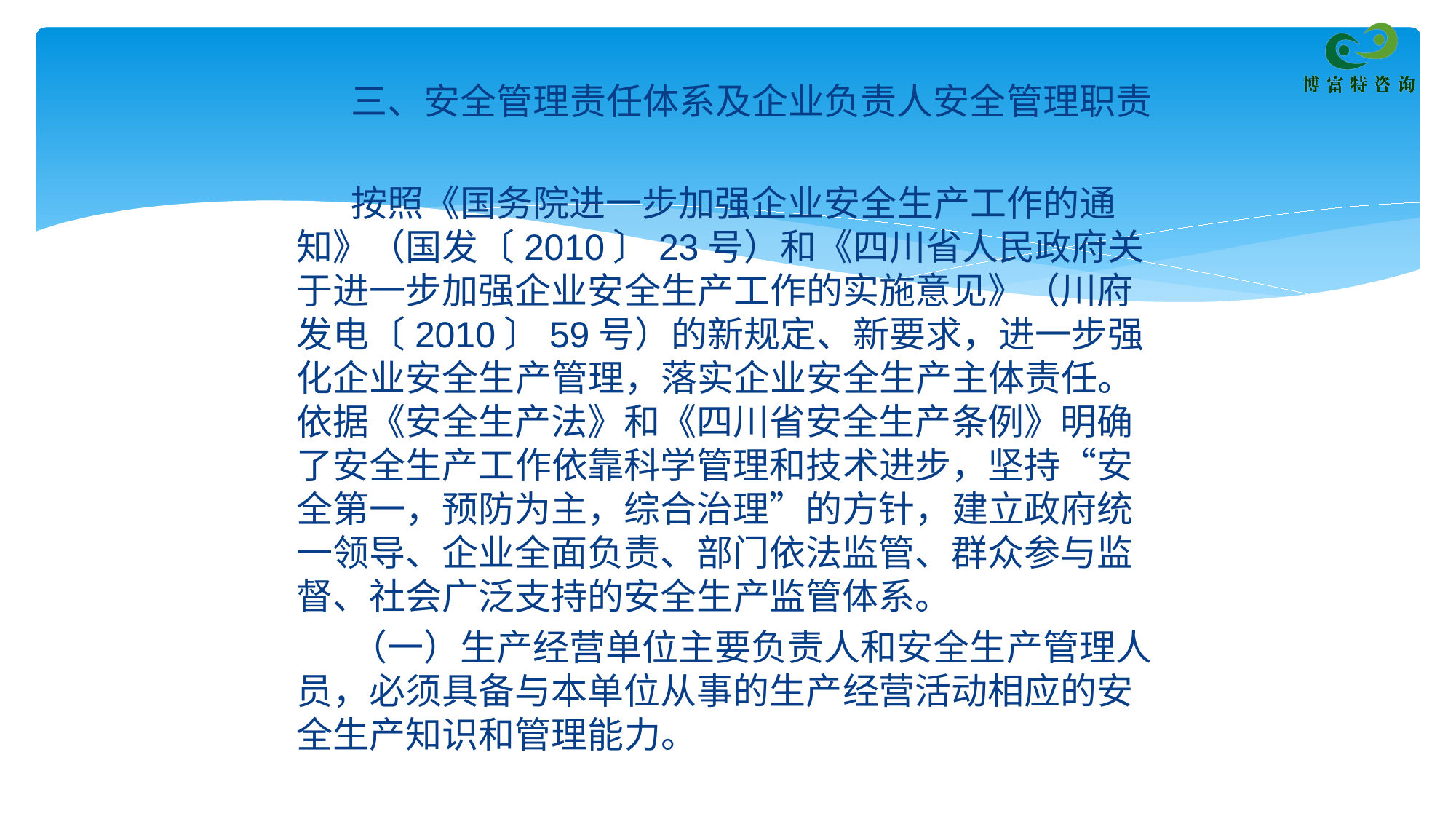

三、安全管理责任体系及企业负责人安全管理职责

按照《国务院进一步加强企业安全生产工作的通知》（国发〔2010〕23号）和《四川省人民政府关于进一步加强企业安全生产工作的实施意见》（川府发电〔2010〕59号）的新规定、新要求，进一步强化企业安全生产管理，落实企业安全生产主体责任。依据《安全生产法》和《四川省安全生产条例》明确了安全生产工作依靠科学管理和技术进步，坚持“安全第一，预防为主，综合治理”的方针，建立政府统一领导、企业全面负责、部门依法监管、群众参与监督、社会广泛支持的安全生产监管体系。
（一）生产经营单位主要负责人和安全生产管理人员，必须具备与本单位从事的生产经营活动相应的安全生产知识和管理能力。